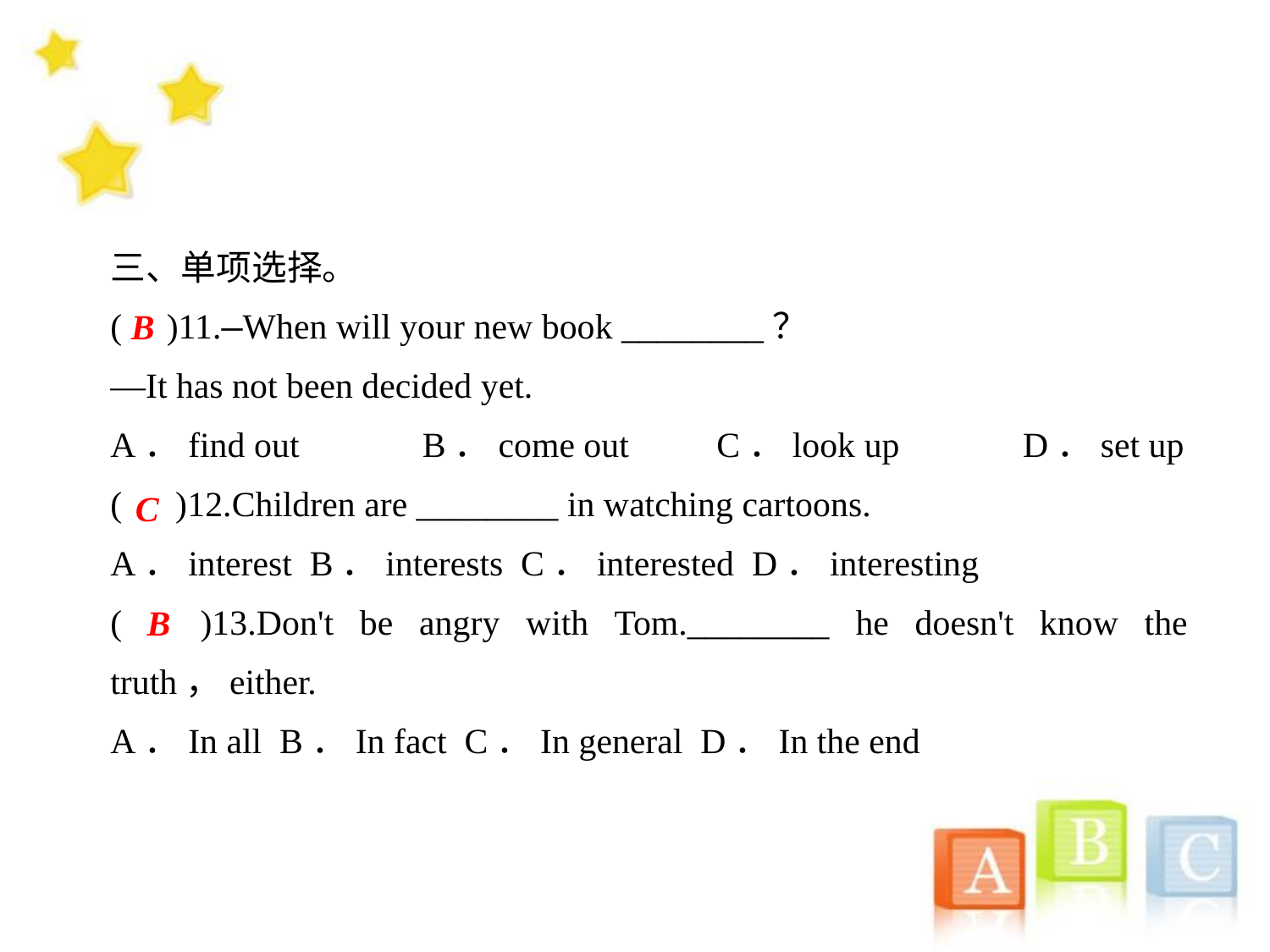

三、单项选择。
(     )11.—When will your new book ________？
—It has not been decided yet.
A．find out　　　B．come out　　C．look up　　　D．set up
(      )12.Children are ________ in watching cartoons.
A．interest  B．interests  C．interested  D．interesting
(   )13.Don't be angry with Tom.________ he doesn't know the truth，either.
A．In all  B．In fact  C．In general  D．In the end
B
C
B